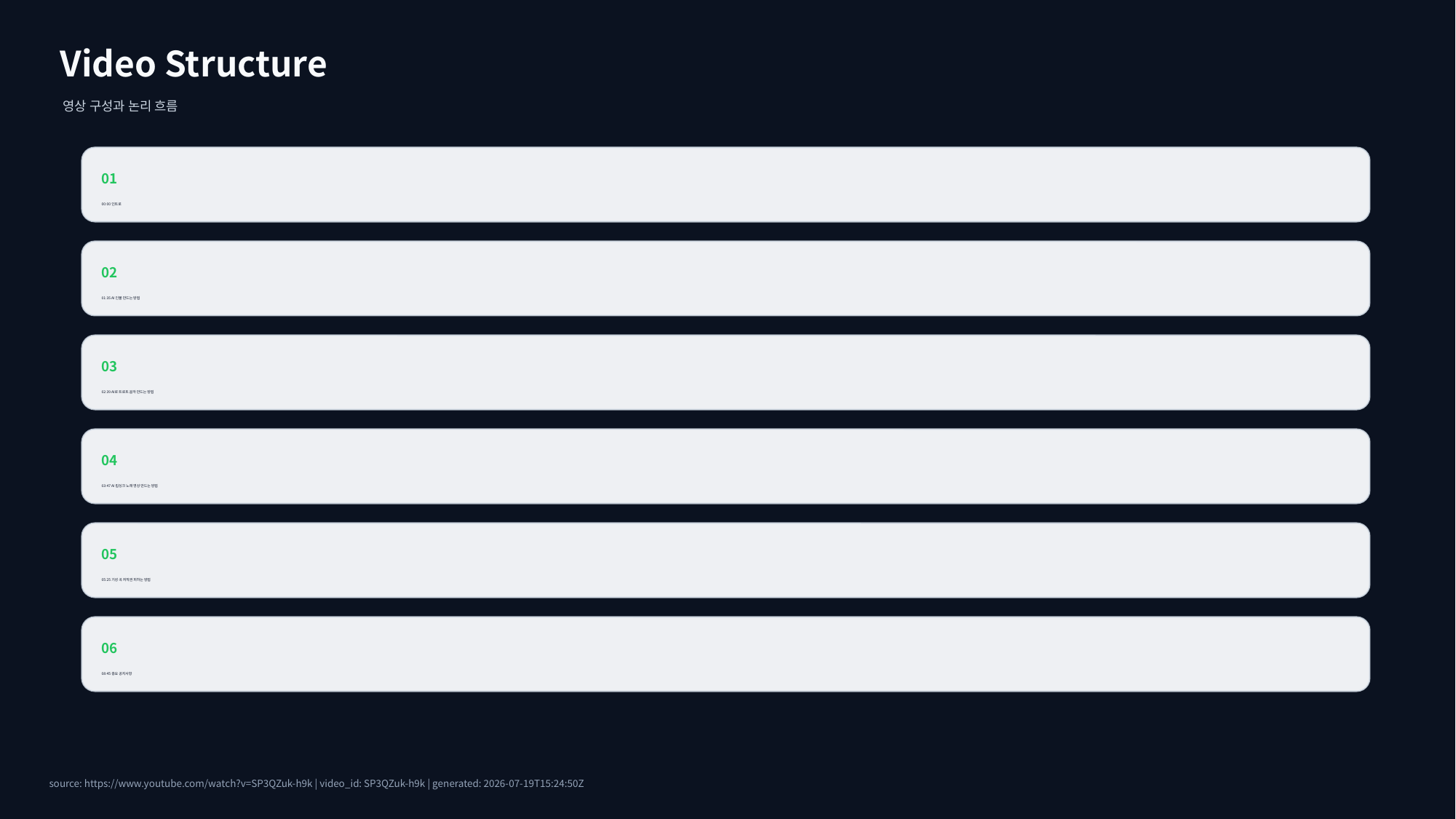

Video Structure
영상 구성과 논리 흐름

01
00:00 인트로

02
01:35 AI 인물 만드는 방법

03
02:39 AI로 트로트 음악 만드는 방법

04
03:47 AI 립싱크 노래 영상 만드는 방법

05
05:25 기성 곡 저작권 피하는 방법

06
08:45 중요 공지사항
source: https://www.youtube.com/watch?v=SP3QZuk-h9k | video_id: SP3QZuk-h9k | generated: 2026-07-19T15:24:50Z